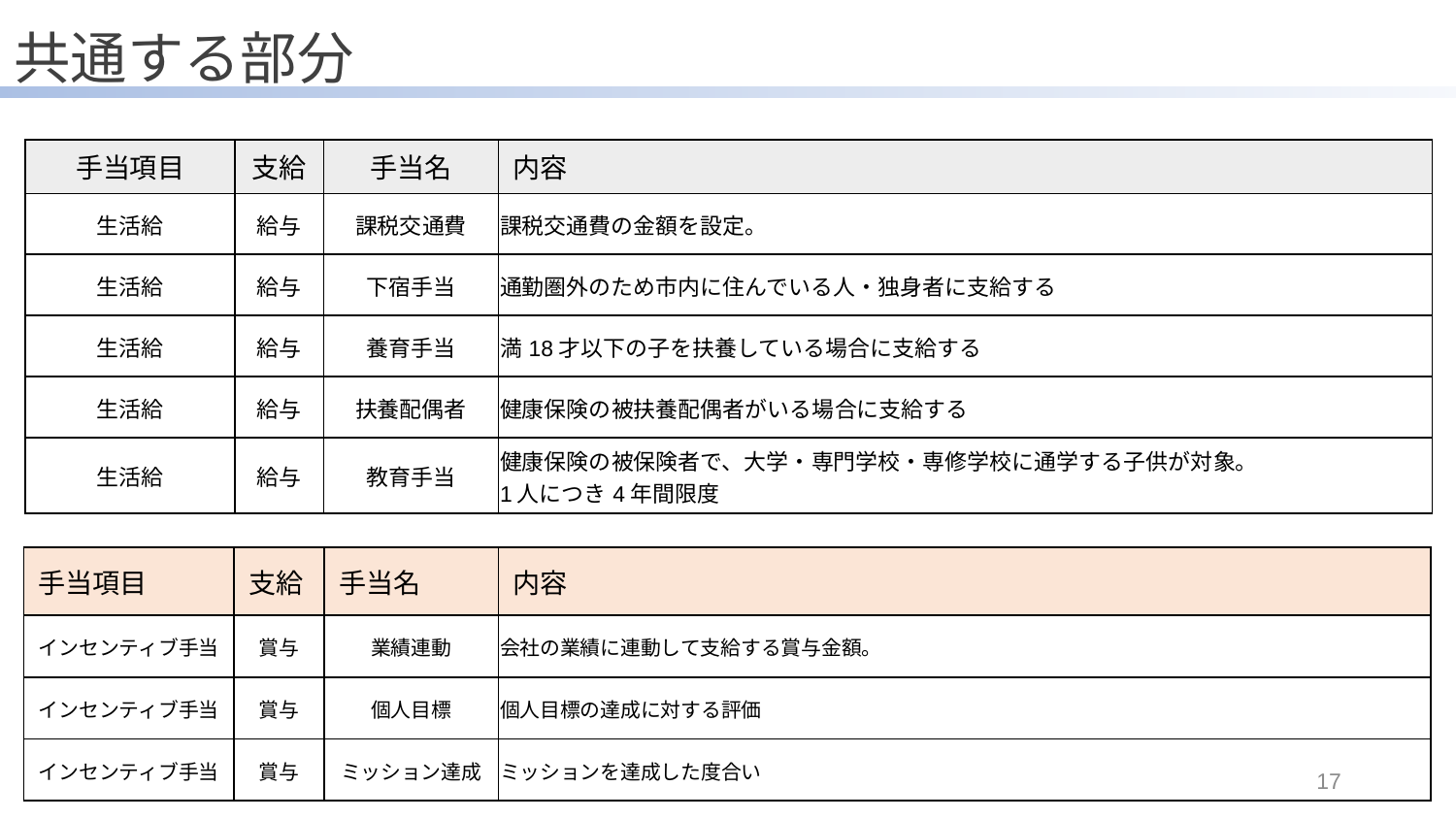

共通する部分

| 手当項目 | 支給 | 手当名 | 内容 |
| --- | --- | --- | --- |
| 生活給 | 給与 | 課税交通費 | 課税交通費の金額を設定。 |
| 生活給 | 給与 | 下宿手当 | 通勤圏外のため市内に住んでいる人・独身者に支給する |
| 生活給 | 給与 | 養育手当 | 満18才以下の子を扶養している場合に支給する |
| 生活給 | 給与 | 扶養配偶者 | 健康保険の被扶養配偶者がいる場合に支給する |
| 生活給 | 給与 | 教育手当 | 健康保険の被保険者で、大学・専門学校・専修学校に通学する子供が対象。 1人につき4年間限度 |

| 手当項目 | 支給 | 手当名 | 内容 |
| --- | --- | --- | --- |
| インセンティブ手当 | 賞与 | 業績連動 | 会社の業績に連動して支給する賞与金額。 |
| インセンティブ手当 | 賞与 | 個人目標 | 個人目標の達成に対する評価 |
| インセンティブ手当 | 賞与 | ミッション達成 | ミッションを達成した度合い |
17